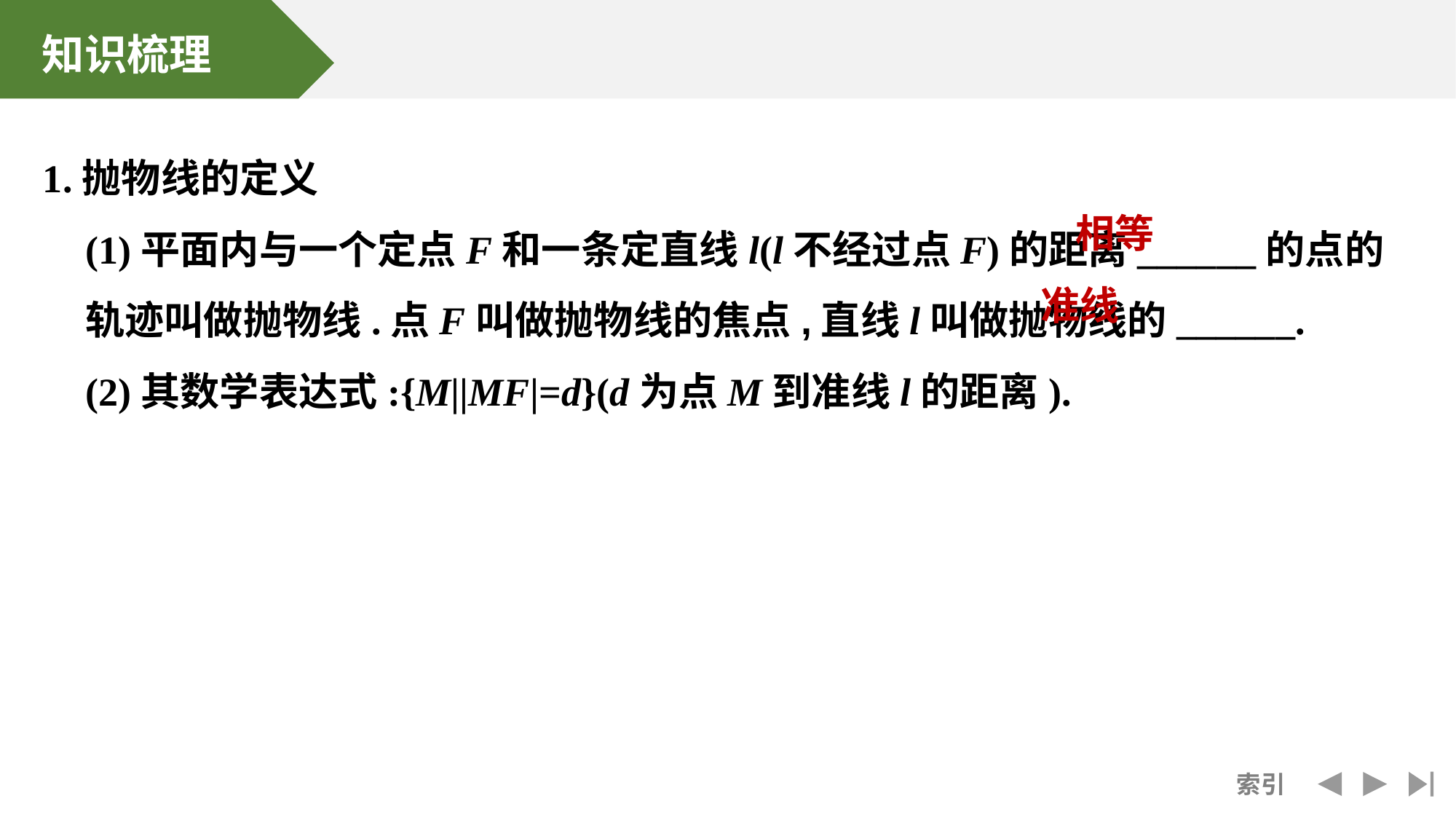

1.抛物线的定义
	(1)平面内与一个定点F和一条定直线l(l不经过点F)的距离______的点的轨迹叫做抛物线.点F叫做抛物线的焦点,直线l叫做抛物线的______.
	(2)其数学表达式:{M||MF|=d}(d为点M到准线l的距离).
相等
准线